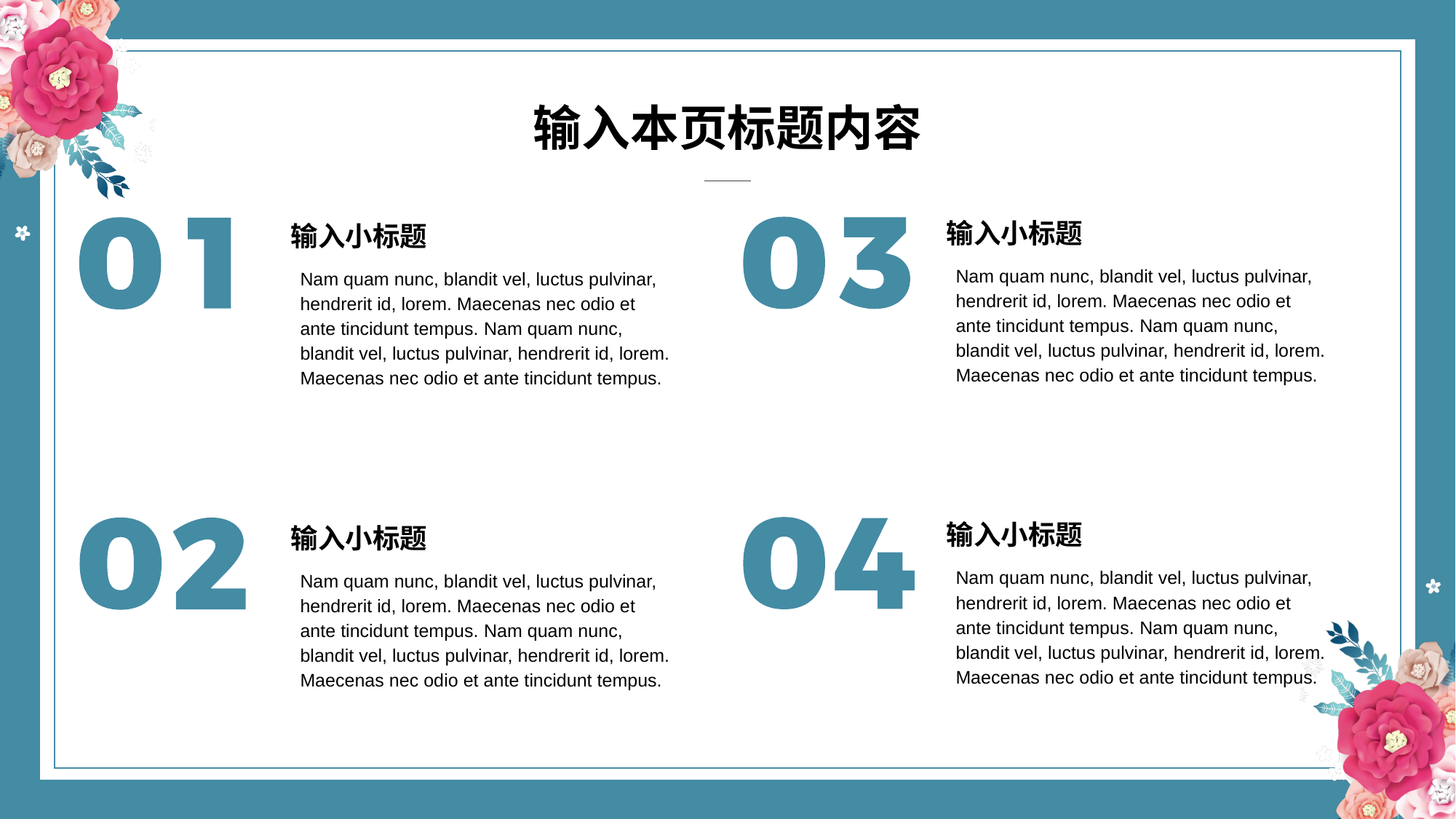

输入本页标题内容
输入小标题
输入小标题

Nam quam nunc, blandit vel, luctus pulvinar, hendrerit id, lorem. Maecenas nec odio et ante tincidunt tempus. Nam quam nunc, blandit vel, luctus pulvinar, hendrerit id, lorem. Maecenas nec odio et ante tincidunt tempus.
Nam quam nunc, blandit vel, luctus pulvinar, hendrerit id, lorem. Maecenas nec odio et ante tincidunt tempus. Nam quam nunc, blandit vel, luctus pulvinar, hendrerit id, lorem. Maecenas nec odio et ante tincidunt tempus.
输入小标题
输入小标题

Nam quam nunc, blandit vel, luctus pulvinar, hendrerit id, lorem. Maecenas nec odio et ante tincidunt tempus. Nam quam nunc, blandit vel, luctus pulvinar, hendrerit id, lorem. Maecenas nec odio et ante tincidunt tempus.
Nam quam nunc, blandit vel, luctus pulvinar, hendrerit id, lorem. Maecenas nec odio et ante tincidunt tempus. Nam quam nunc, blandit vel, luctus pulvinar, hendrerit id, lorem. Maecenas nec odio et ante tincidunt tempus.